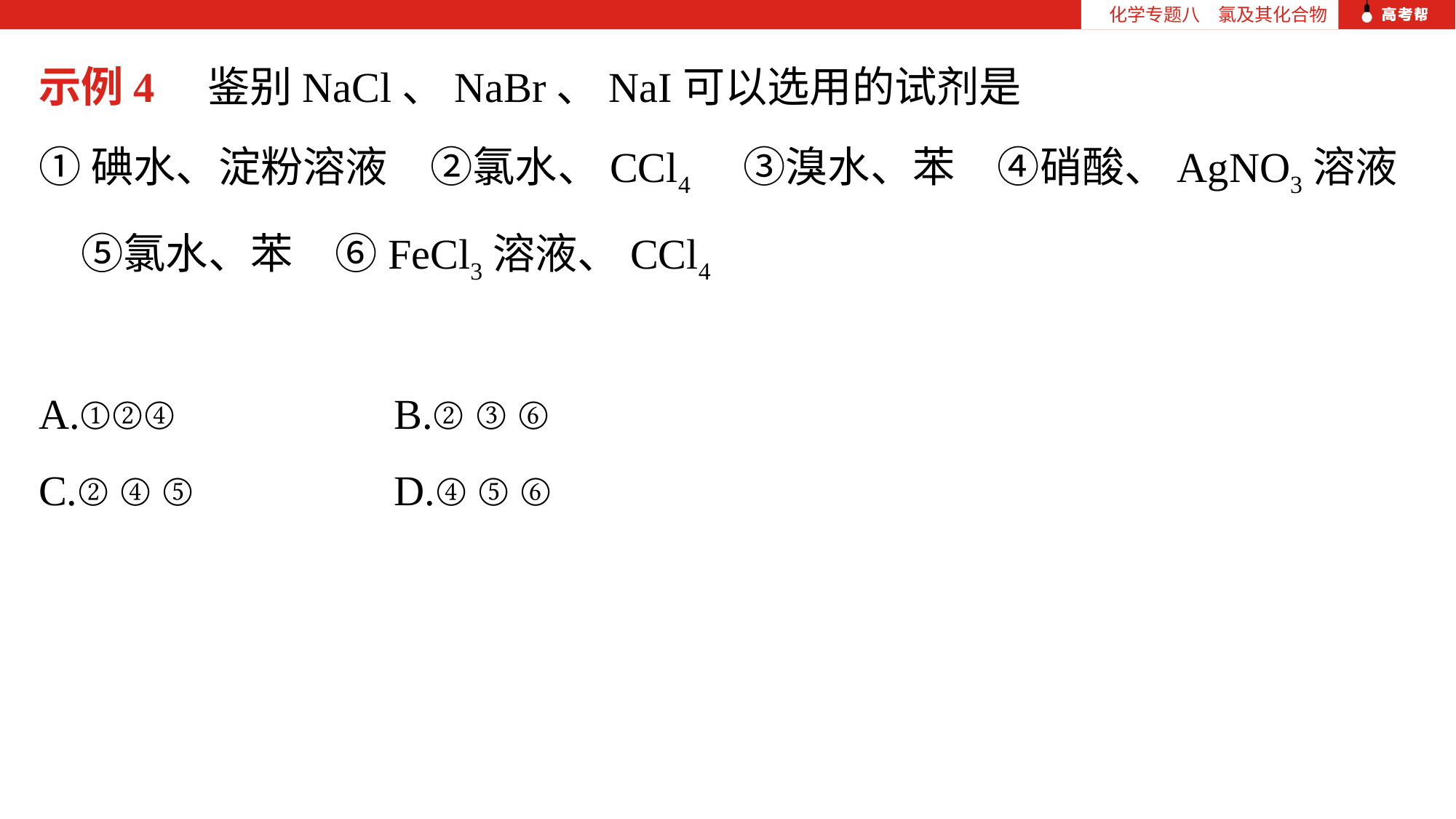

化学专题八　氯及其化合物

示例4　鉴别NaCl、NaBr、NaI可以选用的试剂是
①碘水、淀粉溶液　②氯水、CCl4　③溴水、苯　④硝酸、AgNO3溶液　⑤氯水、苯　⑥FeCl3溶液、CCl4
A.①②④	             B.②③⑥
C.②④⑤ 	             D.④⑤⑥